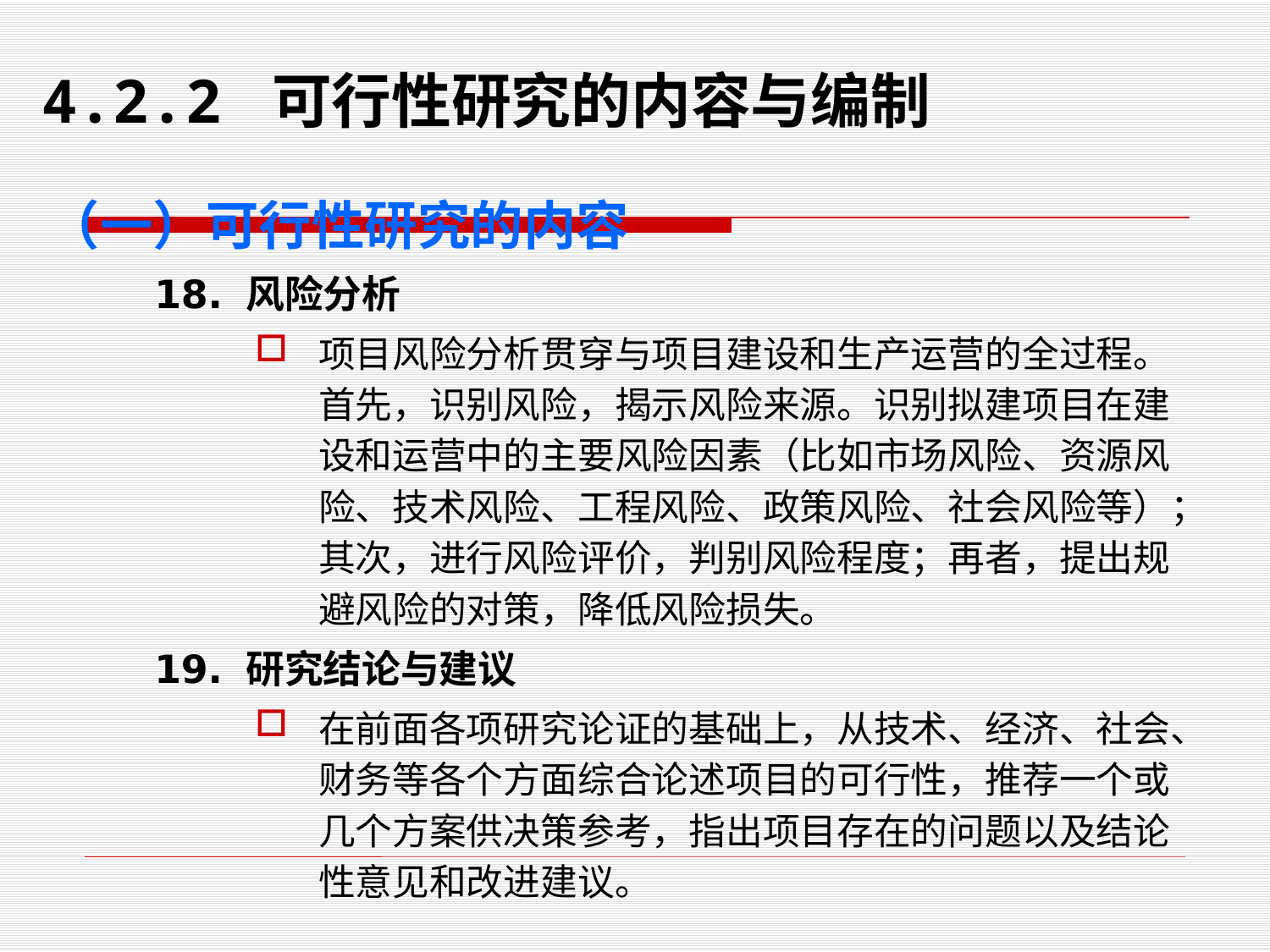

# 4.2.2 可行性研究的内容与编制
（一）可行性研究的内容
18. 风险分析
项目风险分析贯穿与项目建设和生产运营的全过程。首先，识别风险，揭示风险来源。识别拟建项目在建设和运营中的主要风险因素（比如市场风险、资源风险、技术风险、工程风险、政策风险、社会风险等）；其次，进行风险评价，判别风险程度；再者，提出规避风险的对策，降低风险损失。
19. 研究结论与建议
在前面各项研究论证的基础上，从技术、经济、社会、财务等各个方面综合论述项目的可行性，推荐一个或几个方案供决策参考，指出项目存在的问题以及结论性意见和改进建议。